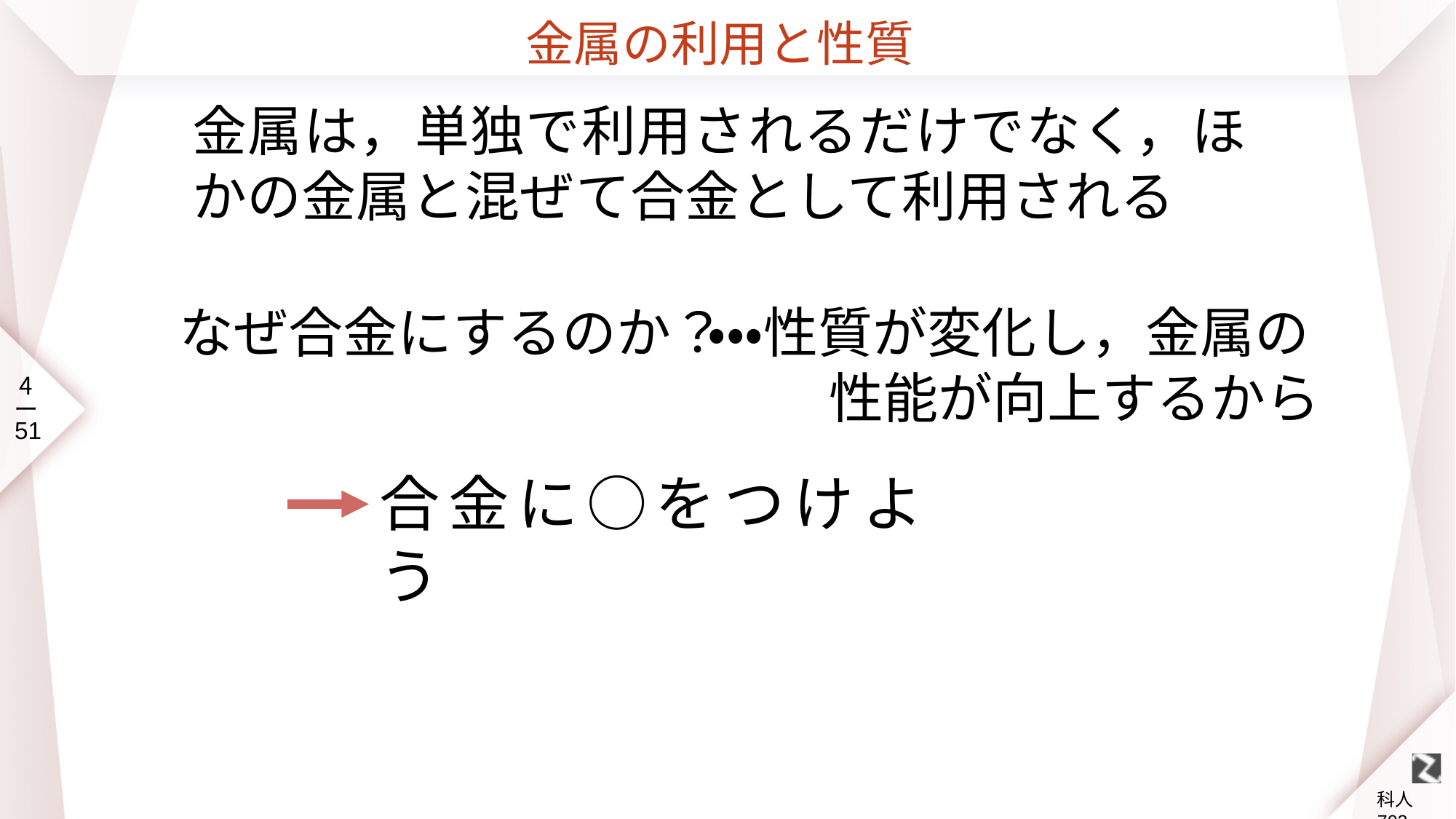

# 金属の利用と性質
２章　１節　|　２　金属

金属は，単独で利用されるだけでなく，ほかの金属と混ぜて合金として利用される
・・・性質が変化し，金属の
　　 性能が向上するから
なぜ合金にするのか？
合金に○をつけよう